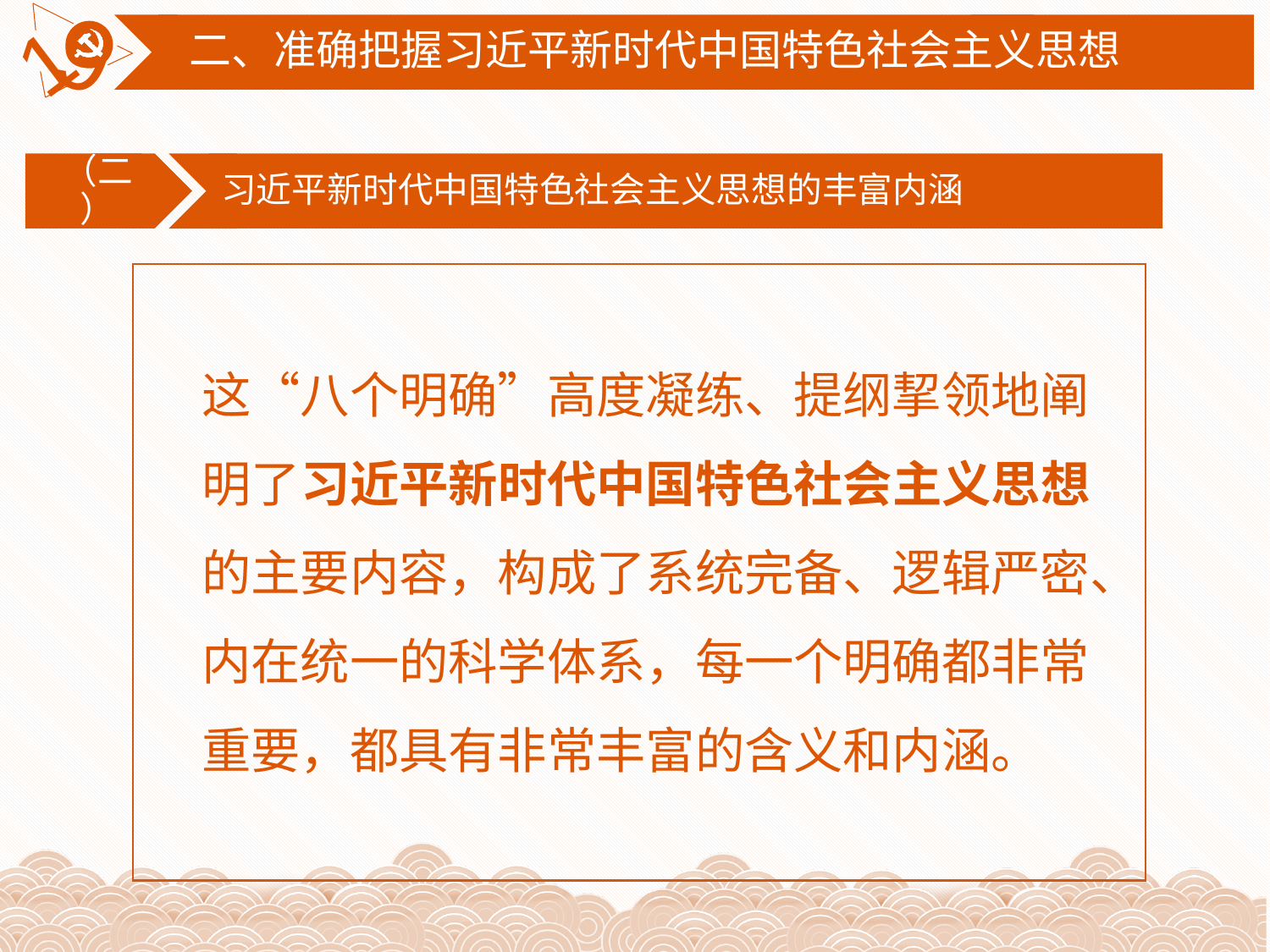

二、准确把握习近平新时代中国特色社会主义思想

（二）

习近平新时代中国特色社会主义思想的丰富内涵

这“八个明确”高度凝练、提纲挈领地阐明了习近平新时代中国特色社会主义思想的主要内容，构成了系统完备、逻辑严密、内在统一的科学体系，每一个明确都非常重要，都具有非常丰富的含义和内涵。